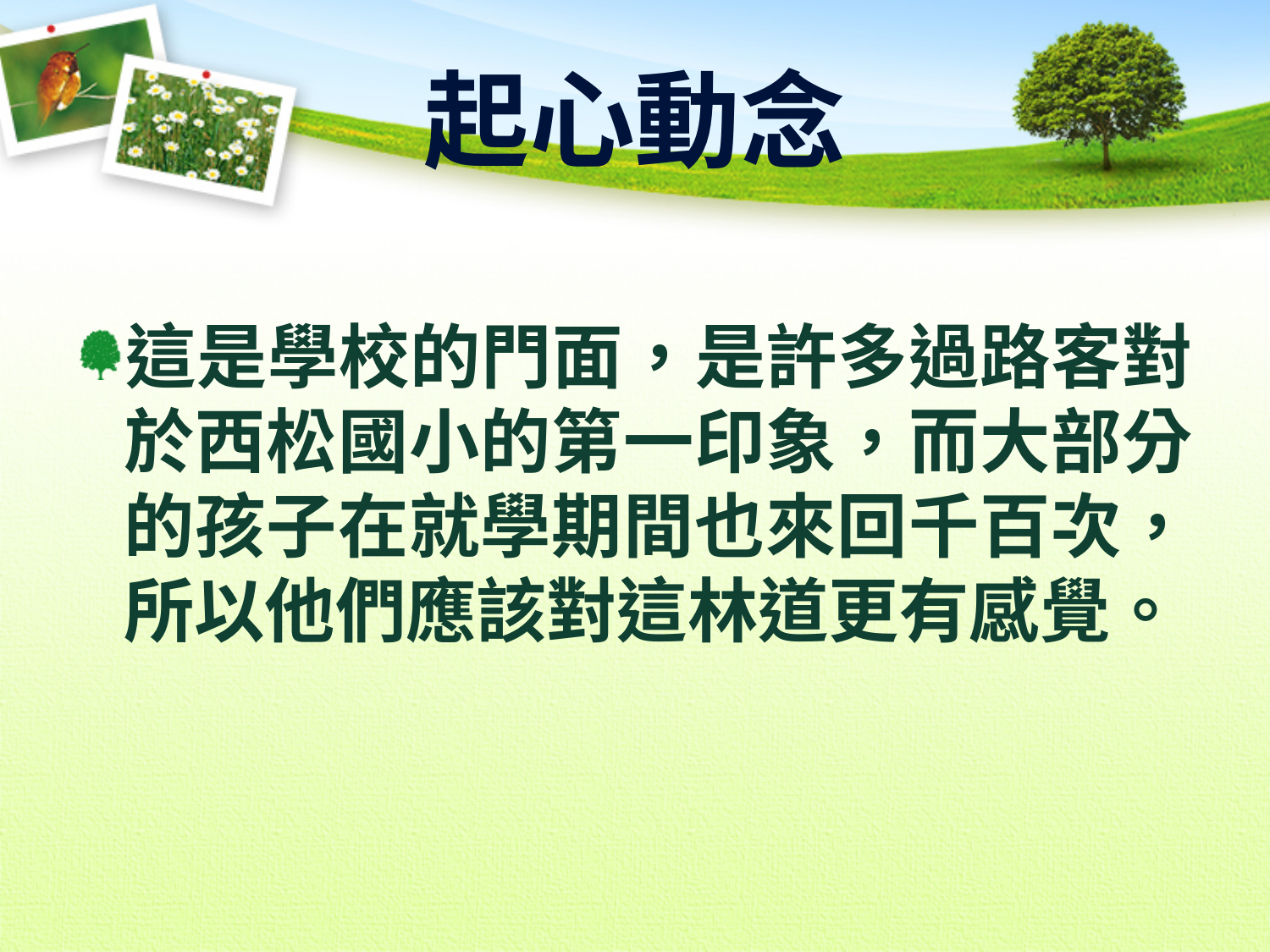

# 起心動念
這是學校的門面，是許多過路客對於西松國小的第一印象，而大部分的孩子在就學期間也來回千百次，所以他們應該對這林道更有感覺。